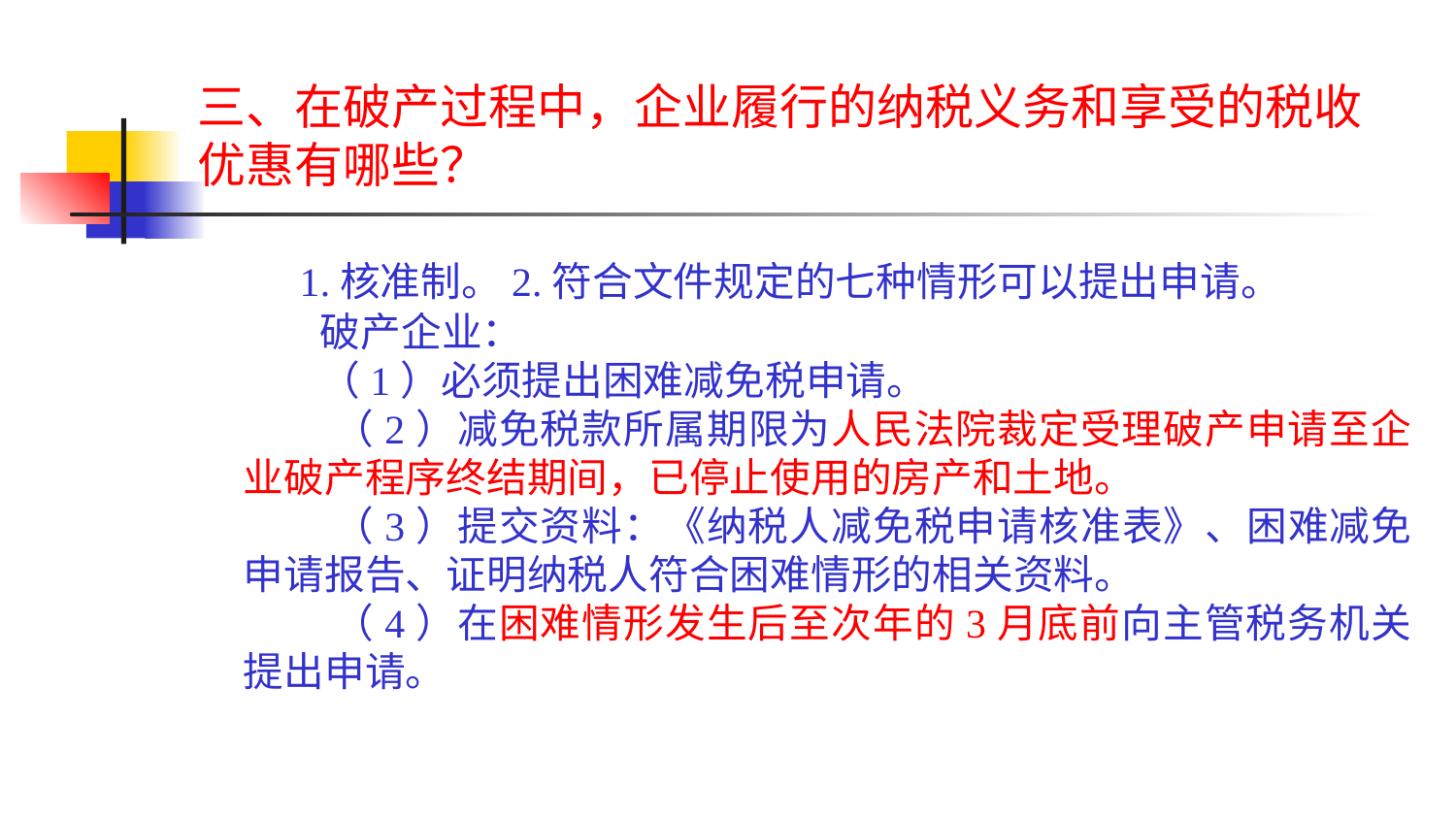

# 三、在破产过程中，企业履行的纳税义务和享受的税收优惠有哪些？
        1.核准制。2.符合文件规定的七种情形可以提出申请。
            破产企业：
            （1）必须提出困难减免税申请。
            （2）减免税款所属期限为人民法院裁定受理破产申请至企业破产程序终结期间，已停止使用的房产和土地。
            （3）提交资料：《纳税人减免税申请核准表》、困难减免申请报告、证明纳税人符合困难情形的相关资料。
            （4）在困难情形发生后至次年的3月底前向主管税务机关提出申请。